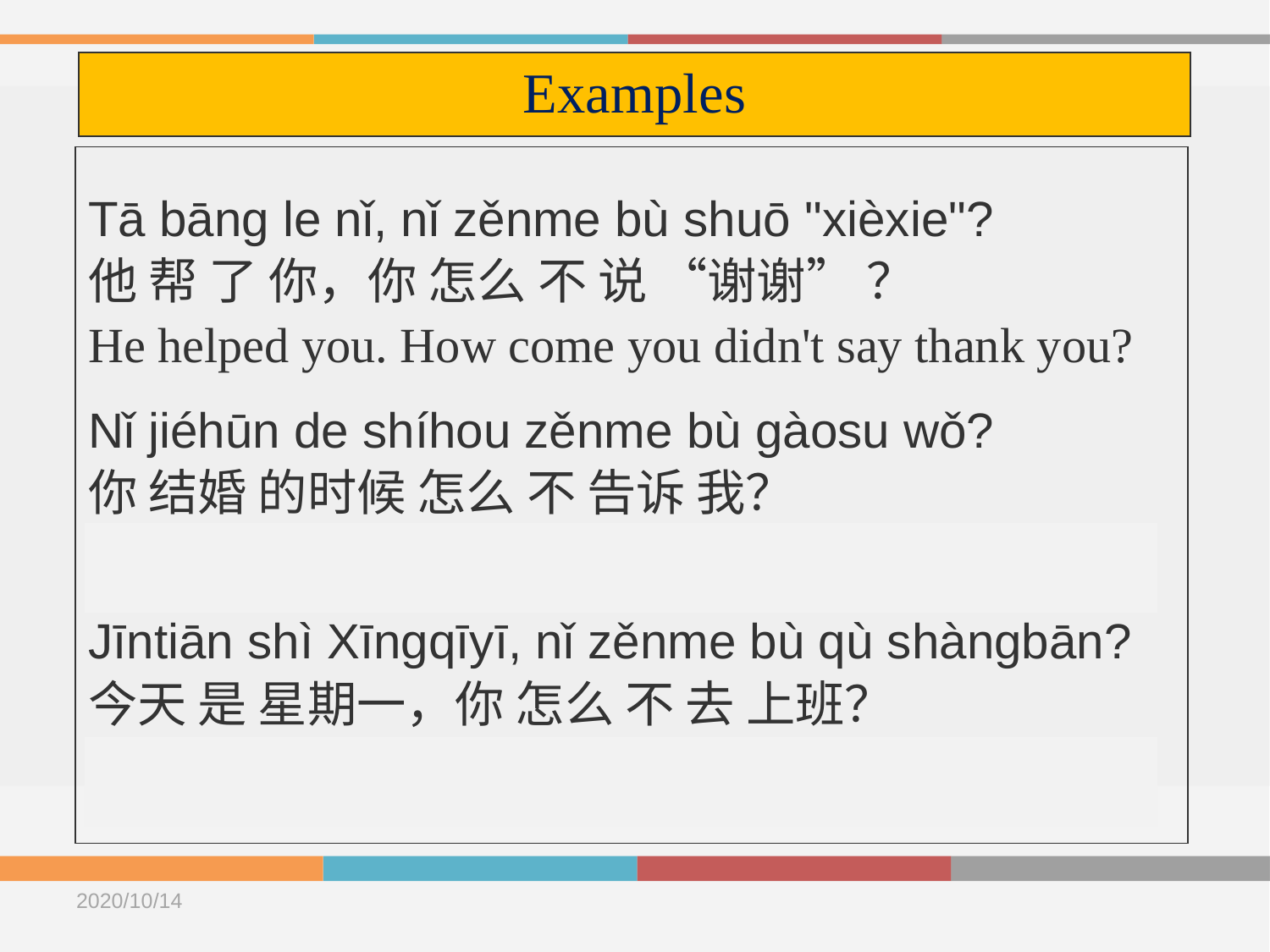

# Examples
Tā bāng le nǐ, nǐ zěnme bù shuō "xièxie"?
他 帮 了 你，你 怎么 不 说 “谢谢” ？
He helped you. How come you didn't say thank you?
Nǐ jiéhūn de shíhou zěnme bù gàosu wǒ?
你 结婚 的时候 怎么 不 告诉 我？
How come you didn't tell me when you got married?
Jīntiān shì Xīngqīyī, nǐ zěnme bù qù shàngbān?
今天 是 星期一，你 怎么 不 去 上班？
Today is Monday. Why aren't you going to work?

2020/10/14